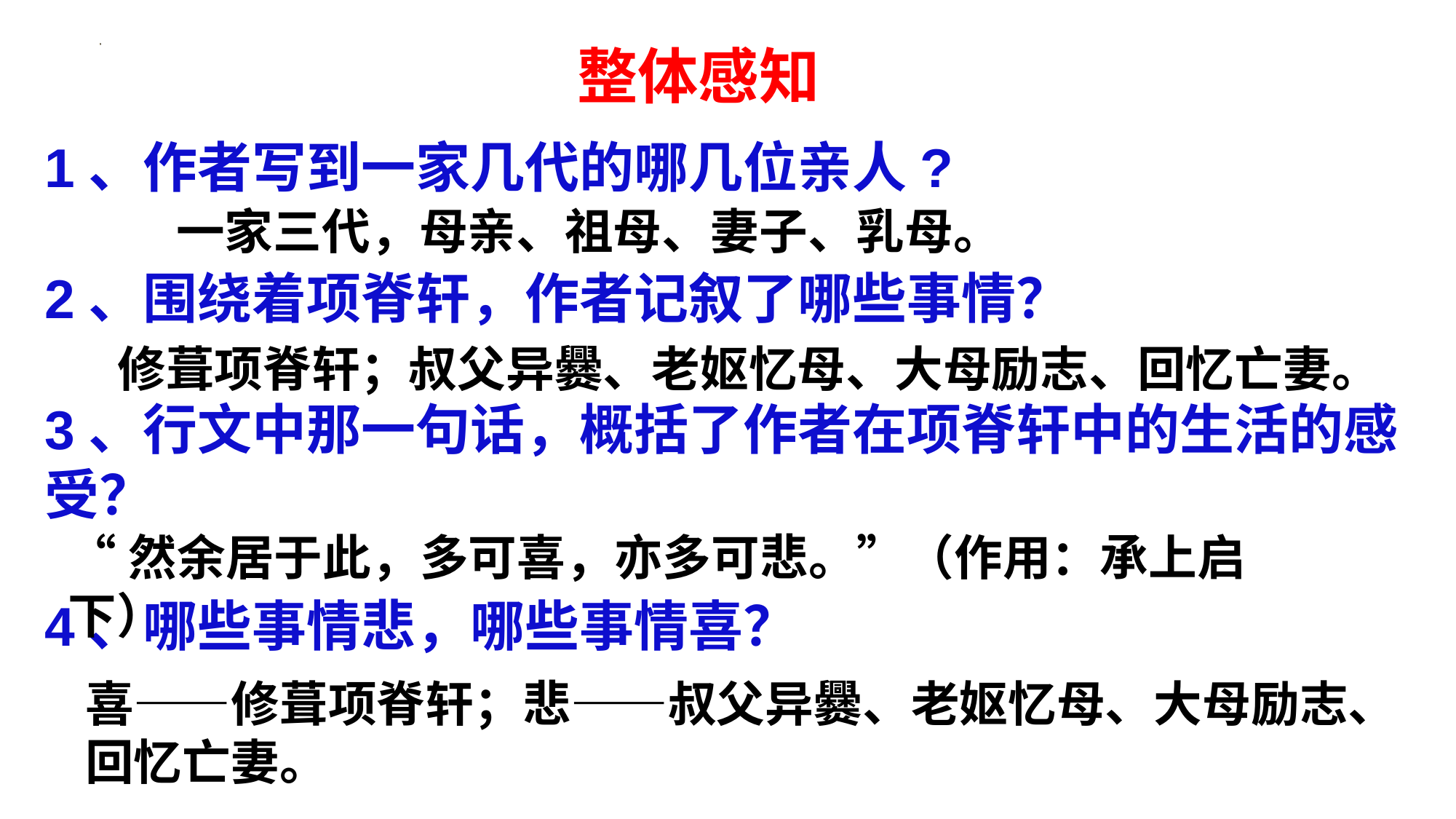

整体感知
1、作者写到一家几代的哪几位亲人?

2、围绕着项脊轩，作者记叙了哪些事情？

3、行文中那一句话，概括了作者在项脊轩中的生活的感受？

4、哪些事情悲，哪些事情喜？
一家三代，母亲、祖母、妻子、乳母。
修葺项脊轩；叔父异爨、老妪忆母、大母励志、回忆亡妻。
“然余居于此，多可喜，亦多可悲。”（作用：承上启下）
喜——修葺项脊轩；悲——叔父异爨、老妪忆母、大母励志、回忆亡妻。